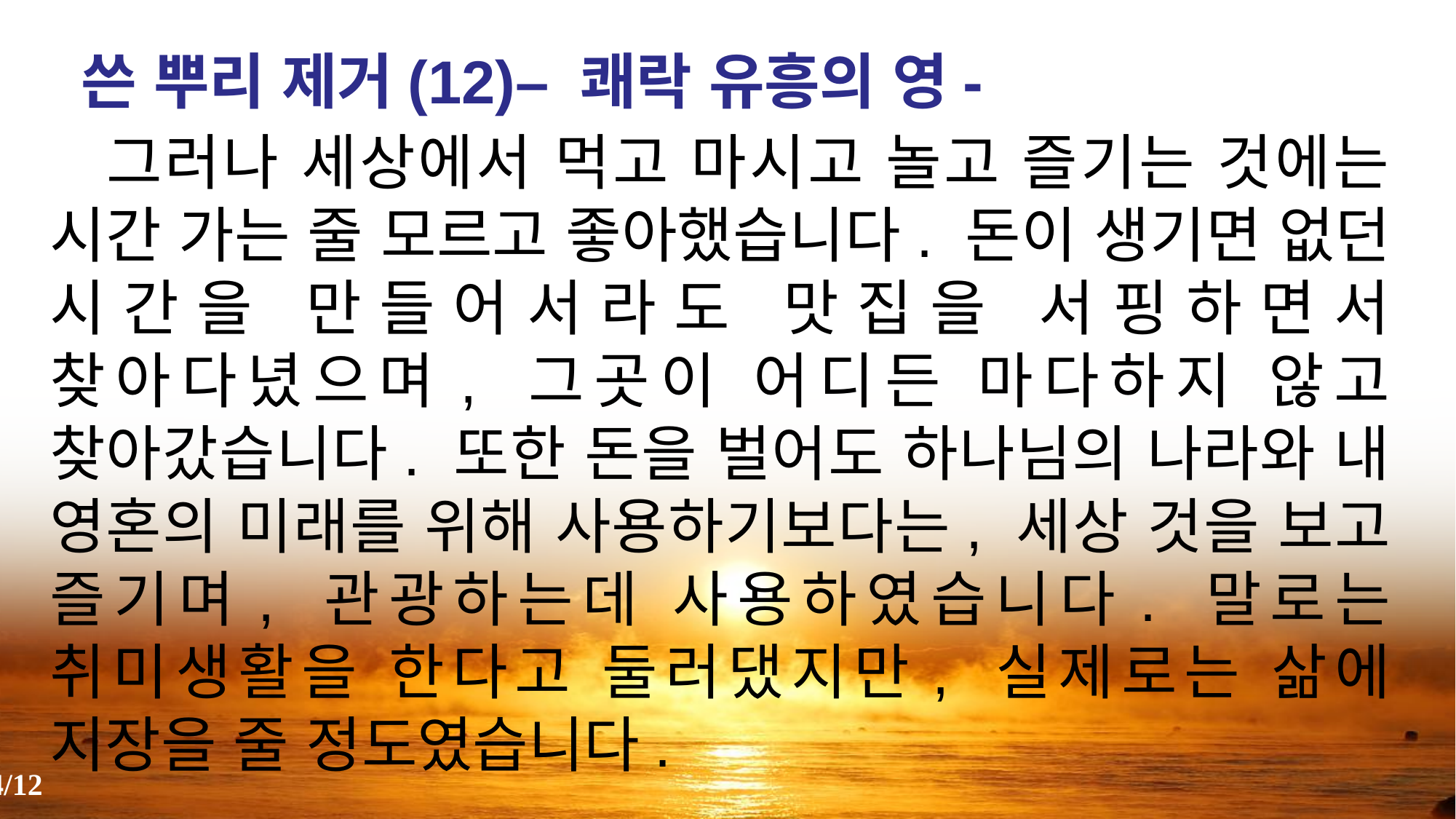

쓴 뿌리 제거(12)– 쾌락 유흥의 영-
  그러나 세상에서 먹고 마시고 놀고 즐기는 것에는 시간 가는 줄 모르고 좋아했습니다. 돈이 생기면 없던 시간을 만들어서라도 맛집을 서핑하면서 찾아다녔으며, 그곳이 어디든 마다하지 않고 찾아갔습니다. 또한 돈을 벌어도 하나님의 나라와 내 영혼의 미래를 위해 사용하기보다는, 세상 것을 보고 즐기며, 관광하는데 사용하였습니다. 말로는 취미생활을 한다고 둘러댔지만, 실제로는 삶에 지장을 줄 정도였습니다.